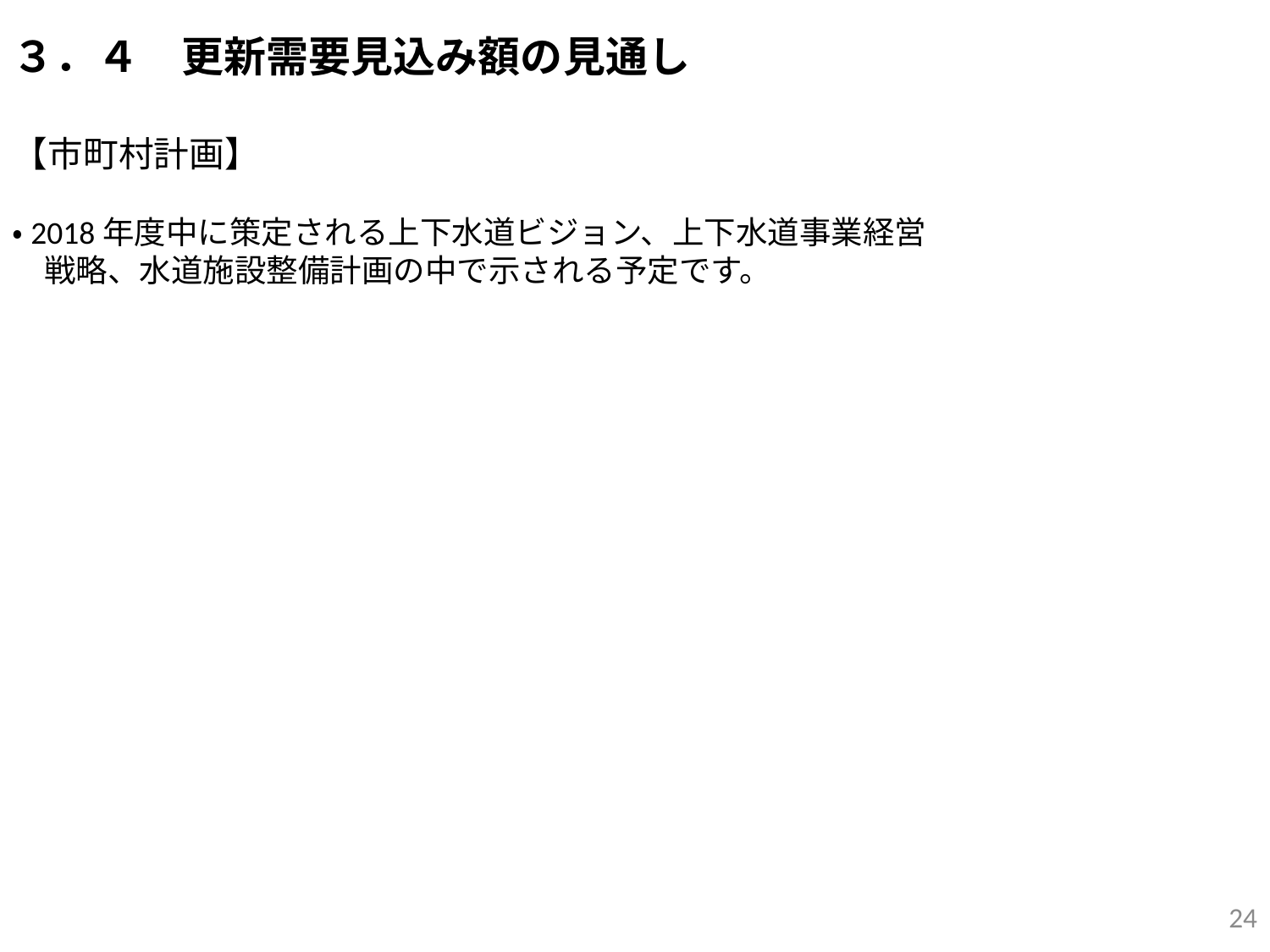

３．４　更新需要見込み額の見通し

【市町村計画】

・2018年度中に策定される上下水道ビジョン、上下水道事業経営
　戦略、水道施設整備計画の中で示される予定です。

24